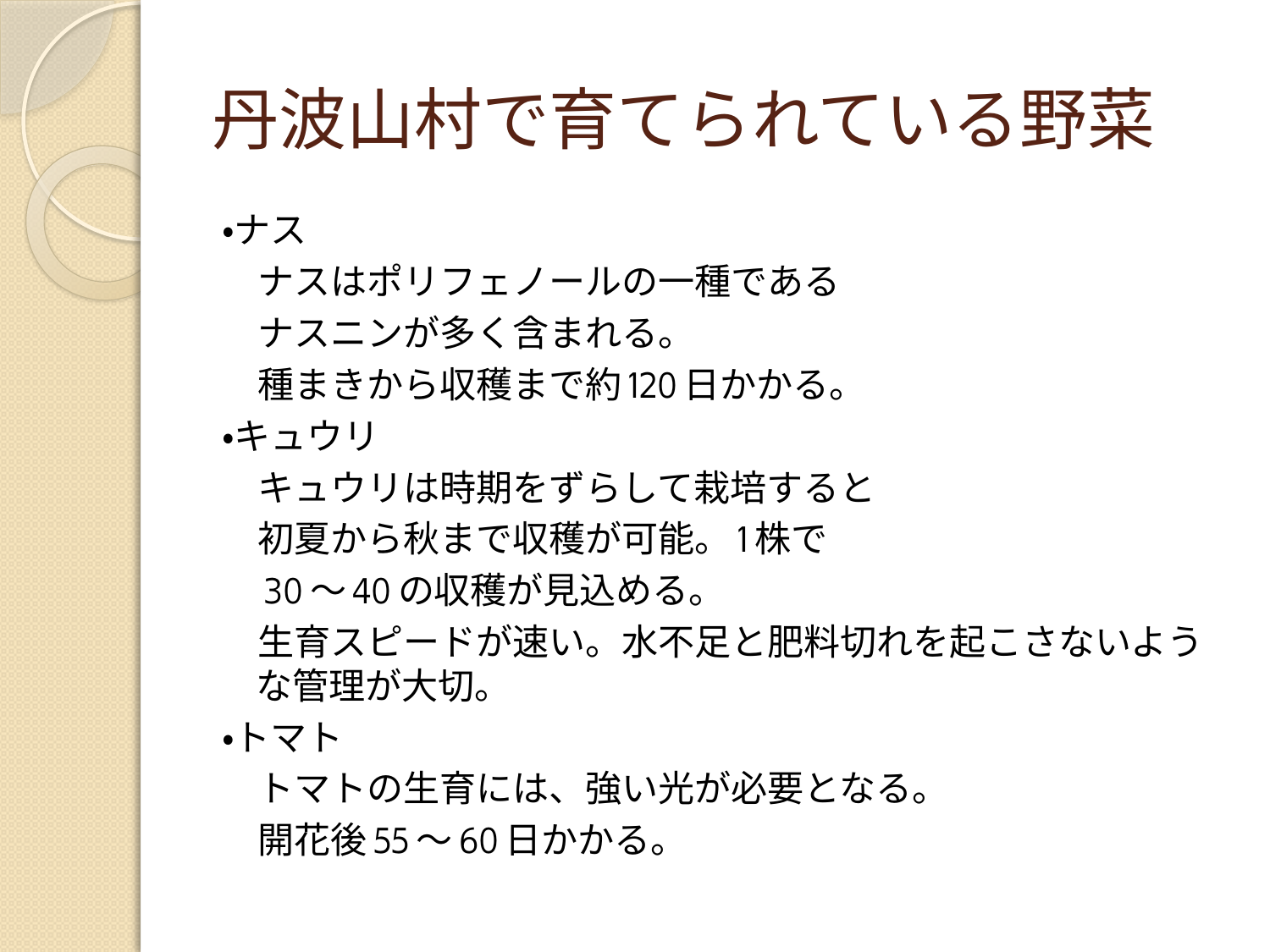

# 丹波山村で育てられている野菜
・ナス
　ナスはポリフェノールの一種である
　ナスニンが多く含まれる。
　種まきから収穫まで約120日かかる。
・キュウリ
　キュウリは時期をずらして栽培すると
　初夏から秋まで収穫が可能。1株で
　30～40の収穫が見込める。
　生育スピードが速い。水不足と肥料切れを起こさないような管理が大切。
・トマト
　トマトの生育には、強い光が必要となる。
　開花後55～60日かかる。